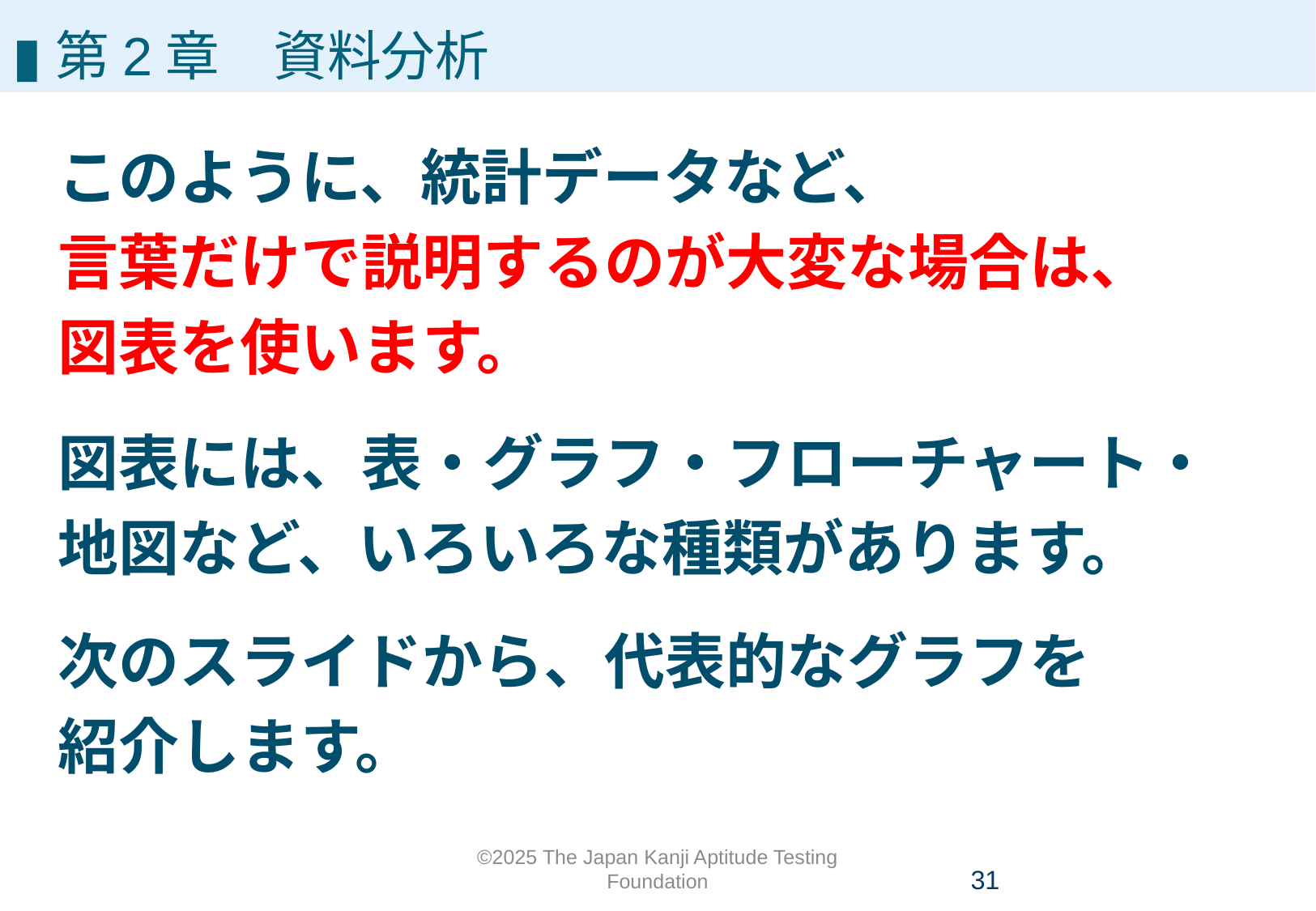

#
▮第2章　資料分析
このように、統計データなど、
言葉だけで説明するのが大変な場合は、
図表を使います。

図表には、表・グラフ・フローチャート・
地図など、いろいろな種類があります。

次のスライドから、代表的なグラフを
紹介します。

©2025 The Japan Kanji Aptitude Testing Foundation
31